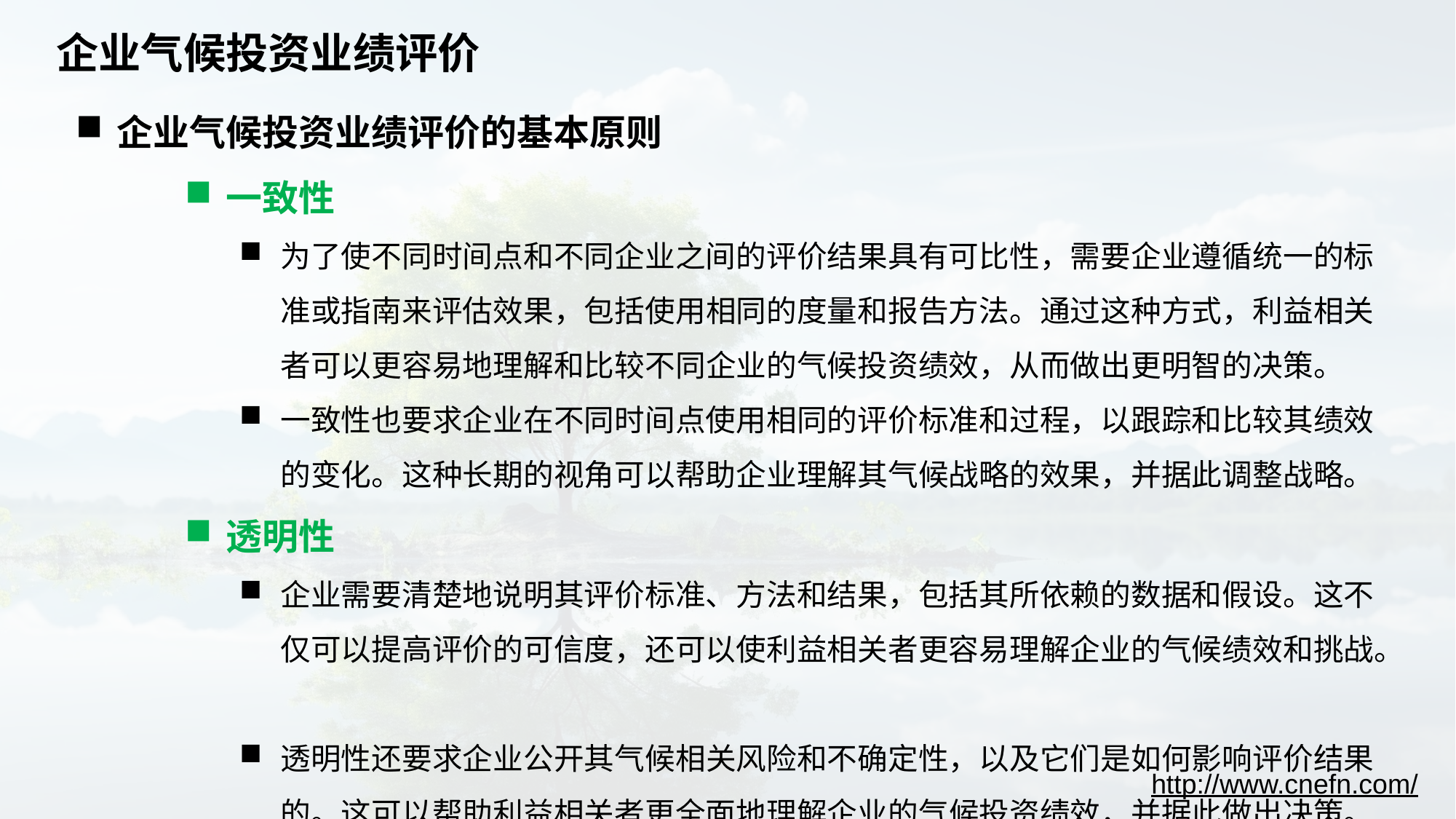

# 企业气候投资业绩评价
企业气候投资业绩评价的基本原则
一致性
为了使不同时间点和不同企业之间的评价结果具有可比性，需要企业遵循统一的标准或指南来评估效果，包括使用相同的度量和报告方法。通过这种方式，利益相关者可以更容易地理解和比较不同企业的气候投资绩效，从而做出更明智的决策。
一致性也要求企业在不同时间点使用相同的评价标准和过程，以跟踪和比较其绩效的变化。这种长期的视角可以帮助企业理解其气候战略的效果，并据此调整战略。
透明性
企业需要清楚地说明其评价标准、方法和结果，包括其所依赖的数据和假设。这不仅可以提高评价的可信度，还可以使利益相关者更容易理解企业的气候绩效和挑战。
透明性还要求企业公开其气候相关风险和不确定性，以及它们是如何影响评价结果的。这可以帮助利益相关者更全面地理解企业的气候投资绩效，并据此做出决策。